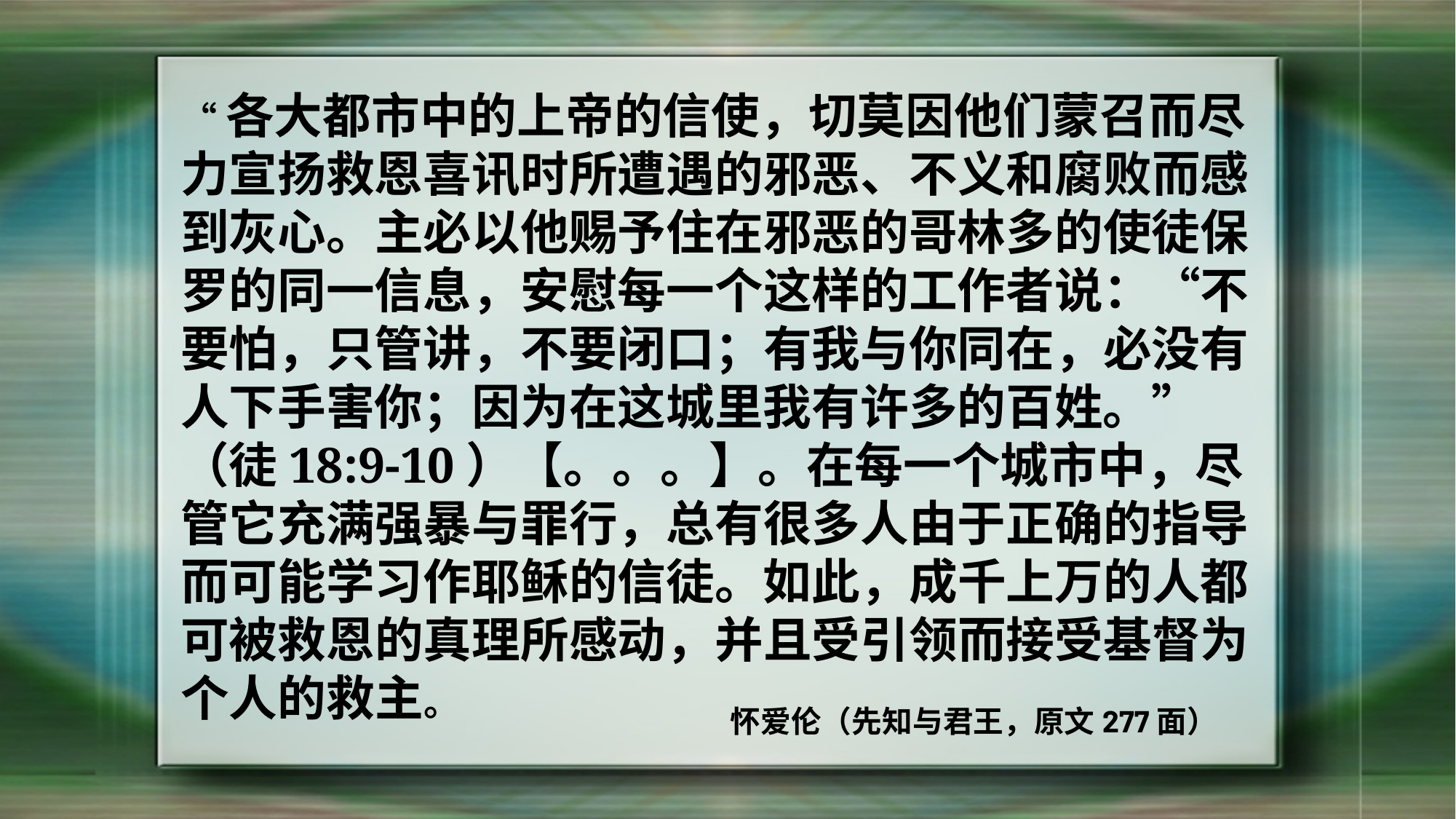

“各大都市中的上帝的信使，切莫因他们蒙召而尽力宣扬救恩喜讯时所遭遇的邪恶、不义和腐败而感到灰心。主必以他赐予住在邪恶的哥林多的使徒保罗的同一信息，安慰每一个这样的工作者说：“不要怕，只管讲，不要闭口；有我与你同在，必没有人下手害你；因为在这城里我有许多的百姓。”（徒18:9-10）【。。。】。在每一个城市中，尽管它充满强暴与罪行，总有很多人由于正确的指导而可能学习作耶稣的信徒。如此，成千上万的人都可被救恩的真理所感动，并且受引领而接受基督为个人的救主。
怀爱伦（先知与君王，原文277面）